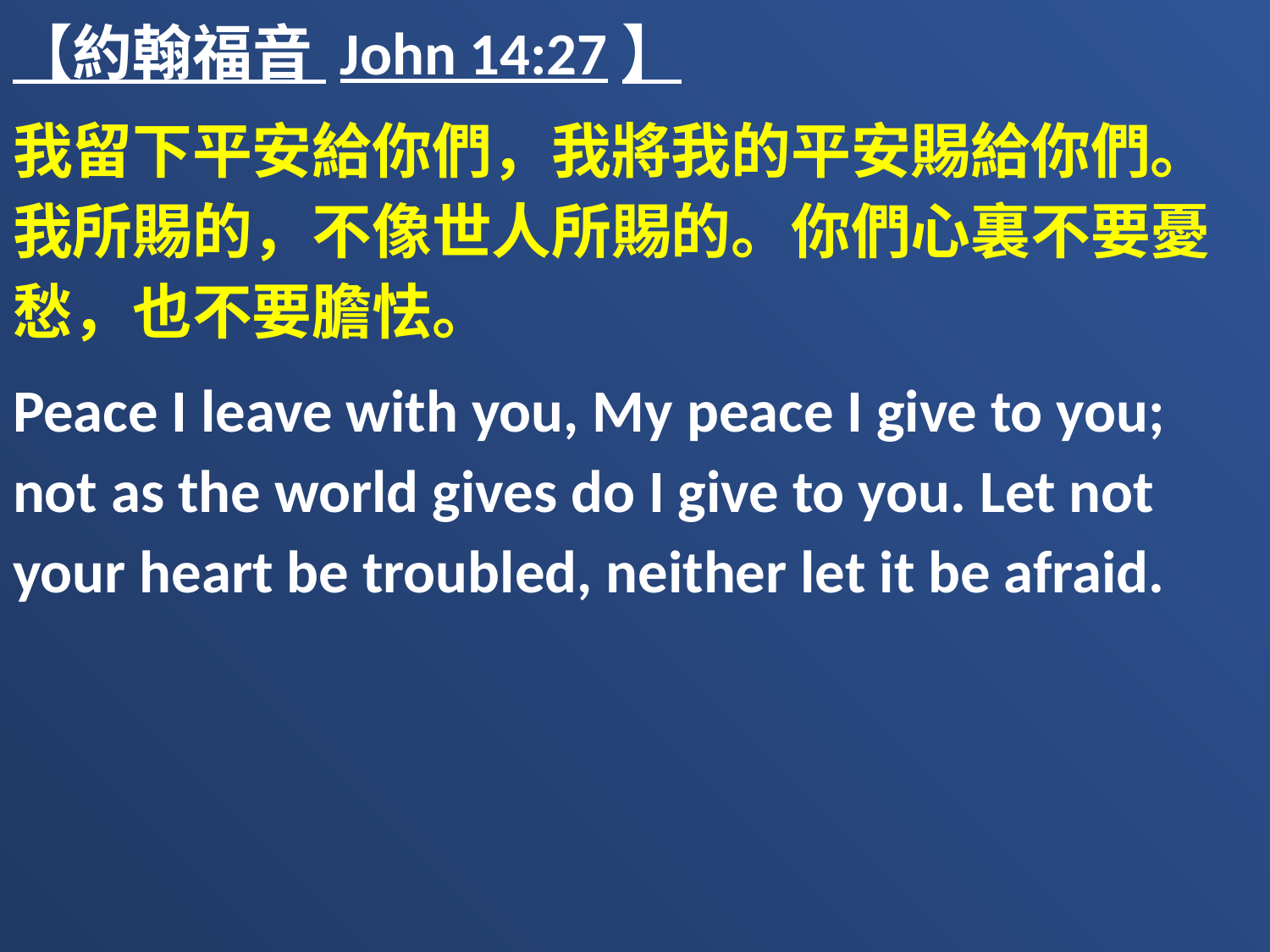

【約翰福音 John 14:27】
我留下平安給你們，我將我的平安賜給你們。我所賜的，不像世人所賜的。你們心裏不要憂愁，也不要膽怯。
Peace I leave with you, My peace I give to you; not as the world gives do I give to you. Let not your heart be troubled, neither let it be afraid.